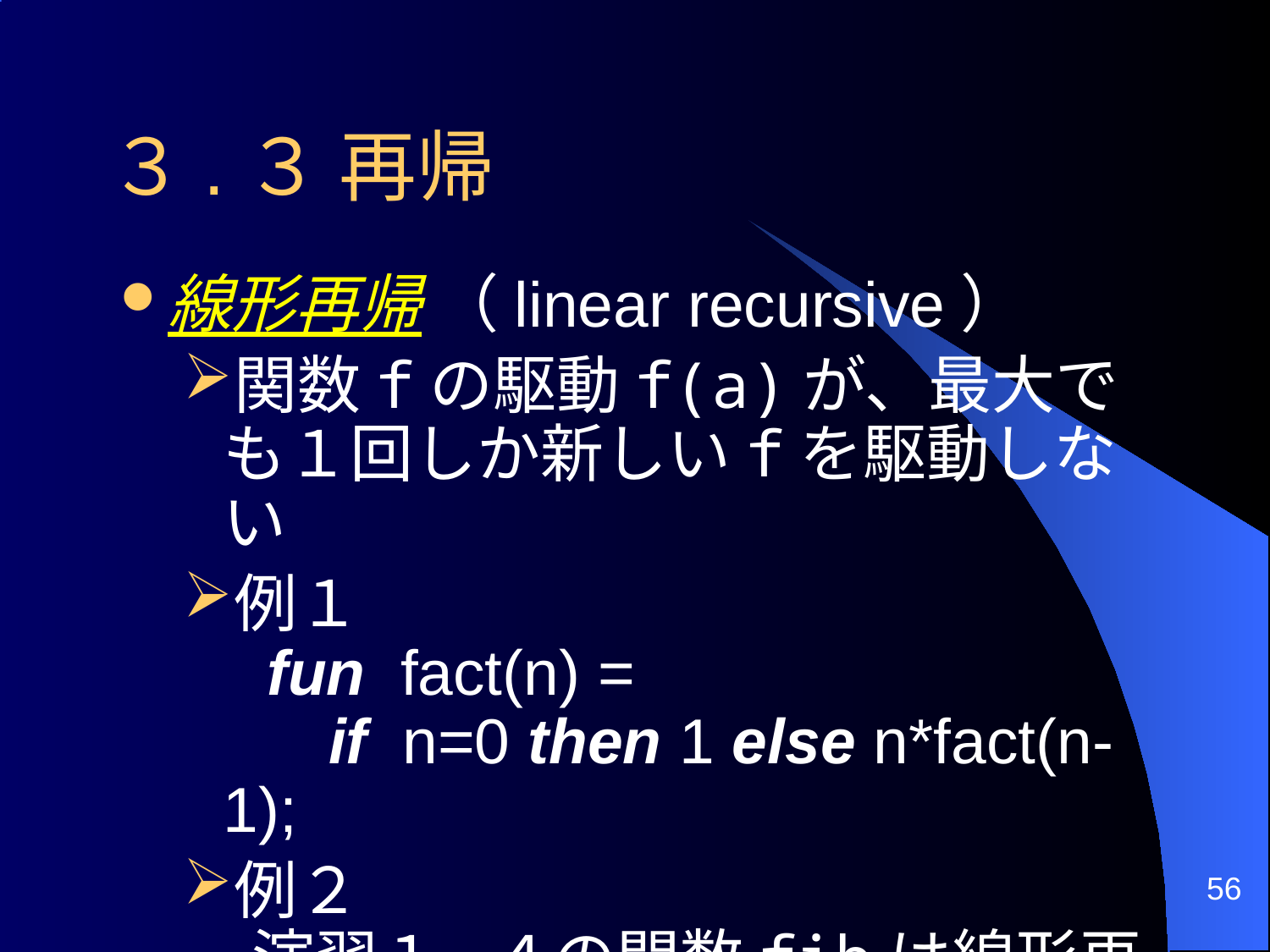

# ３.３ 再帰
線形再帰 （linear recursive）
関数fの駆動f(a)が、最大でも１回しか新しいfを駆動しない
例１
  fun  fact(n) =
      if  n=0 then 1 else n*fact(n-1);
例２
  演習１.４の関数fibは線形再帰
  ではない
56